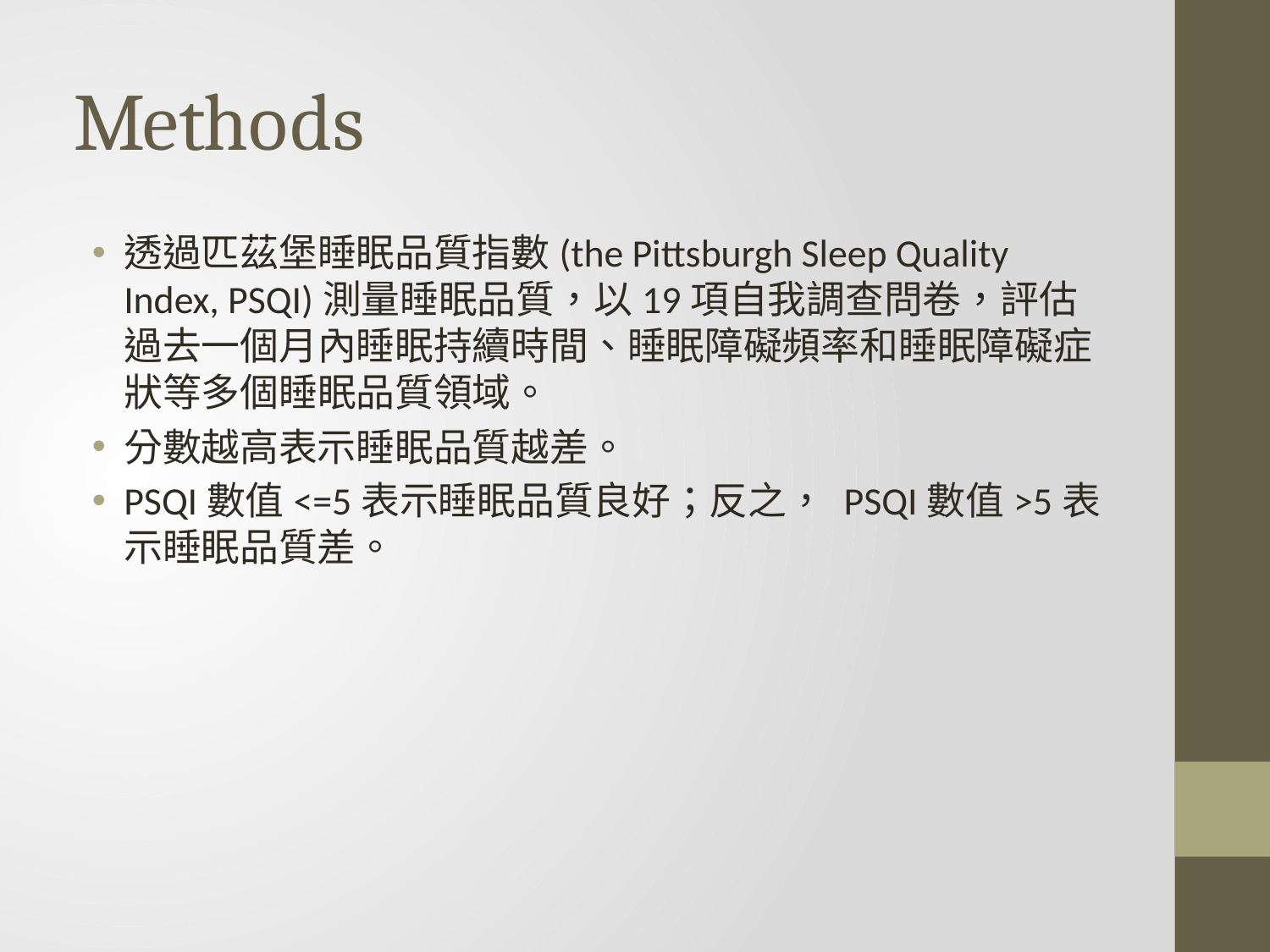

# Methods
透過匹茲堡睡眠品質指數(the Pittsburgh Sleep Quality Index, PSQI)測量睡眠品質，以19項自我調查問卷，評估過去一個月內睡眠持續時間、睡眠障礙頻率和睡眠障礙症狀等多個睡眠品質領域。
分數越高表示睡眠品質越差。
PSQI數值<=5表示睡眠品質良好；反之， PSQI數值>5表示睡眠品質差。